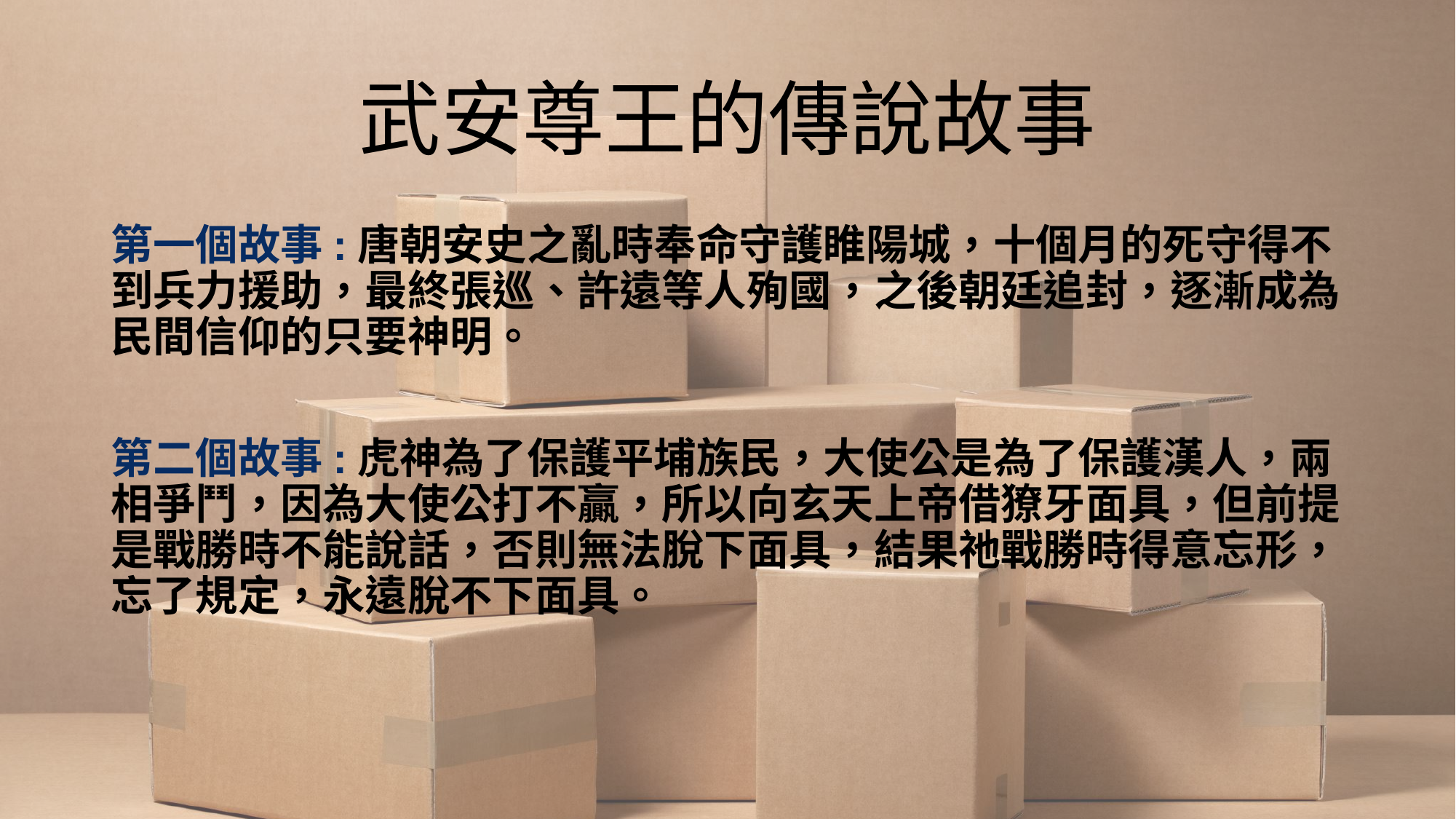

# 武安尊王的傳說故事
第一個故事:唐朝安史之亂時奉命守護睢陽城，十個月的死守得不到兵力援助，最終張巡、許遠等人殉國，之後朝廷追封，逐漸成為民間信仰的只要神明。

第二個故事:虎神為了保護平埔族民，大使公是為了保護漢人，兩相爭鬥，因為大使公打不贏，所以向玄天上帝借獠牙面具，但前提是戰勝時不能說話，否則無法脫下面具，結果祂戰勝時得意忘形，忘了規定，永遠脫不下面具。